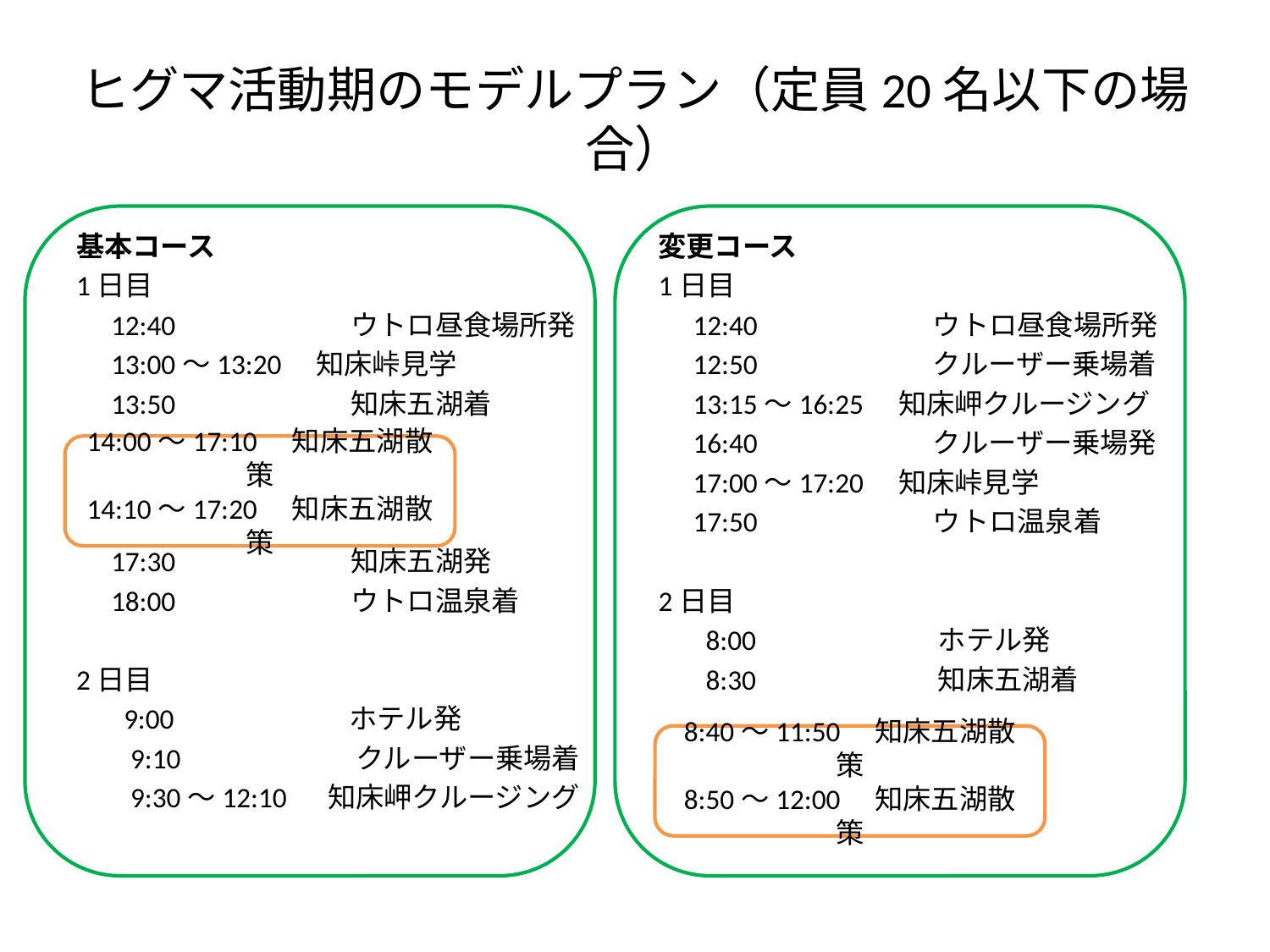

# ヒグマ活動期のモデルプラン（定員20名以下の場合）

基本コース
1日目
　12:40　　　　　　ウトロ昼食場所発
　13:00～13:20　知床峠見学
　13:50　　　　　　知床五湖着

　17:30　　　　　　知床五湖発
　18:00　　　　　　ウトロ温泉着

2日目
　  9:00　　　　　　ホテル発
  　9:10　　　　　　クルーザー乗場着
  　9:30～12:10　 知床岬クルージング

変更コース
1日目
　12:40　　　　　　ウトロ昼食場所発
　12:50　　　　　　クルーザー乗場着
　13:15～16:25　知床岬クルージング
　16:40　　　　　　クルーザー乗場発
　17:00～17:20　知床峠見学
　17:50　　　　　　ウトロ温泉着

2日目
　  8:00　　　　　　 ホテル発
　  8:30　　　　　 　知床五湖着

14:00～17:10　知床五湖散策
14:10～17:20　知床五湖散策
8:40～11:50　知床五湖散策
8:50～12:00　知床五湖散策